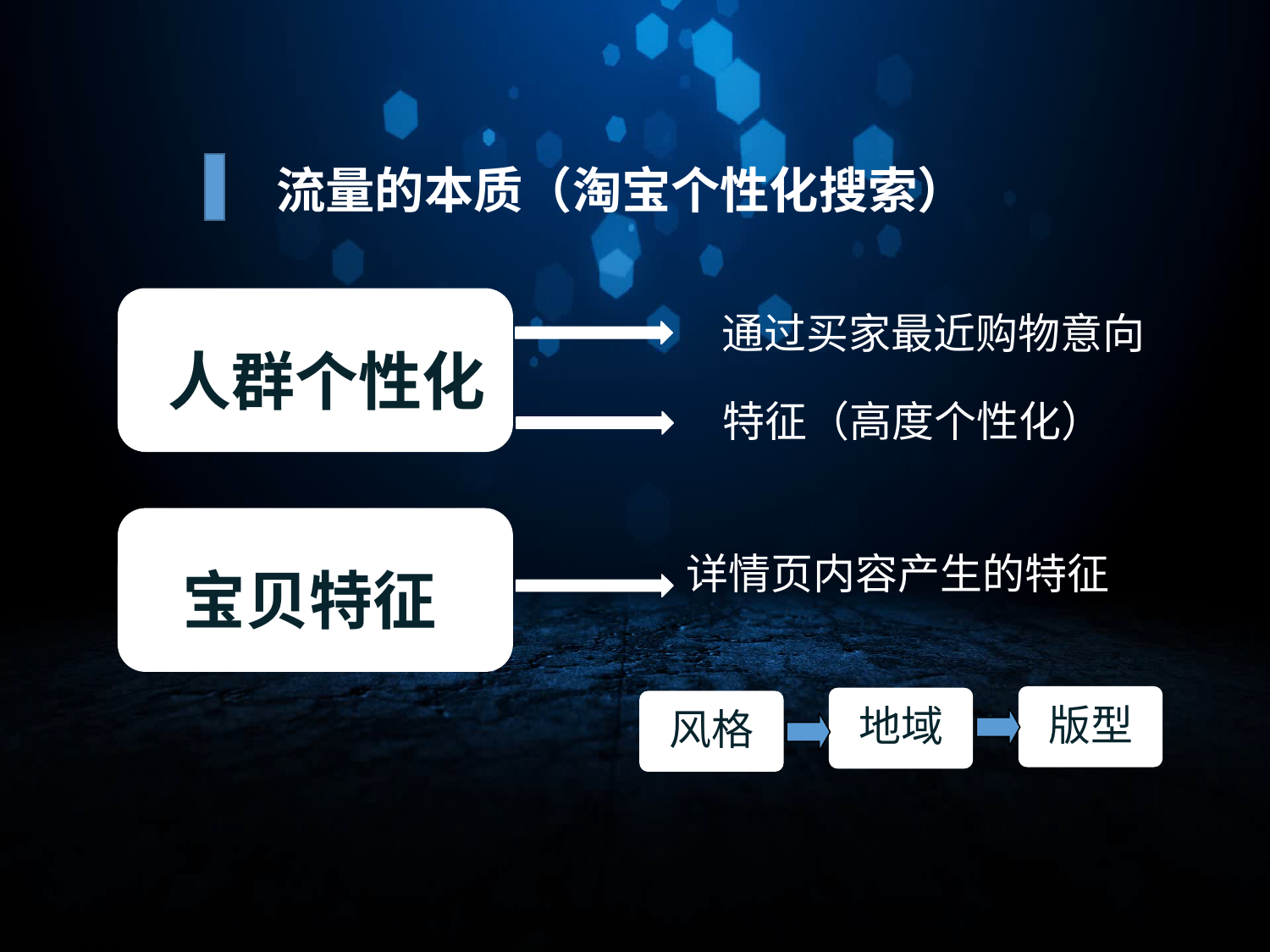

流量的本质（淘宝个性化搜索）

 人群个性化
通过买家最近购物意向

特征（高度个性化）

  宝贝特征
详情页内容产生的特征

版型
地域
风格